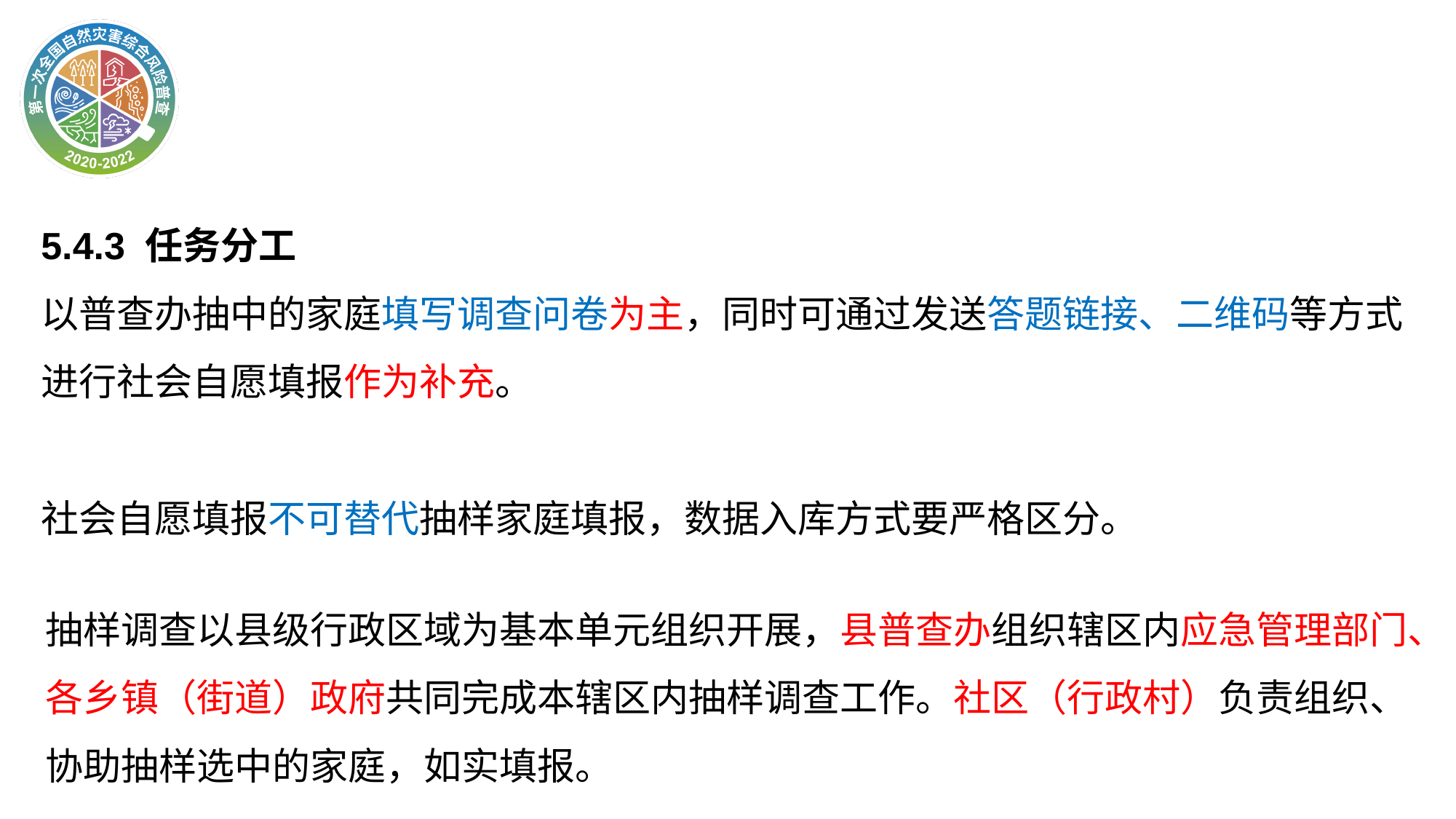

5.4.3 任务分工
以普查办抽中的家庭填写调查问卷为主，同时可通过发送答题链接、二维码等方式进行社会自愿填报作为补充。

社会自愿填报不可替代抽样家庭填报，数据入库方式要严格区分。
抽样调查以县级行政区域为基本单元组织开展，县普查办组织辖区内应急管理部门、各乡镇（街道）政府共同完成本辖区内抽样调查工作。社区（行政村）负责组织、协助抽样选中的家庭，如实填报。